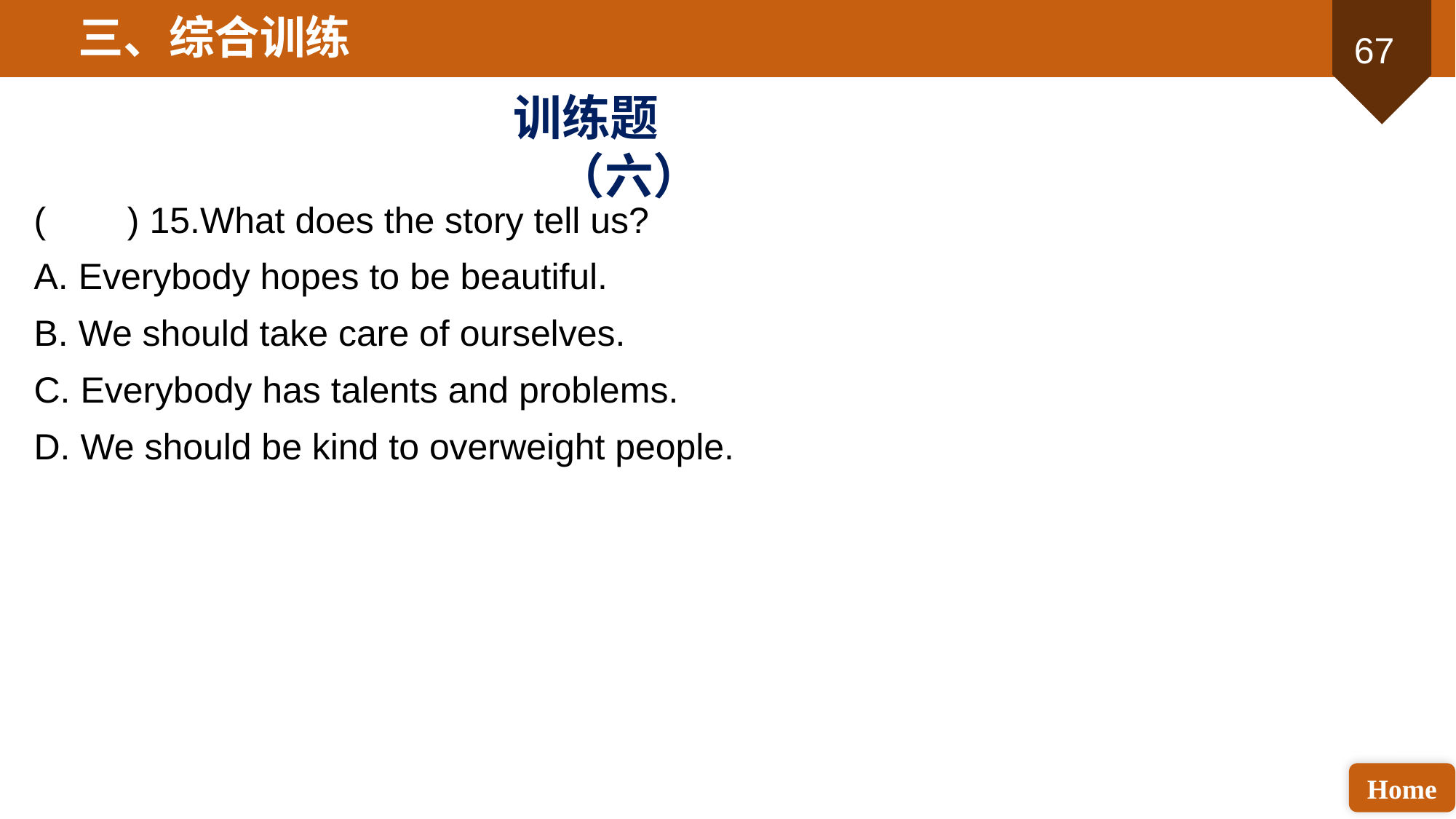

三、综合训练
训练题（六）
(        ) 15.What does the story tell us?
A. Everybody hopes to be beautiful.
B. We should take care of ourselves.
C. Everybody has talents and problems.
D. We should be kind to overweight people.